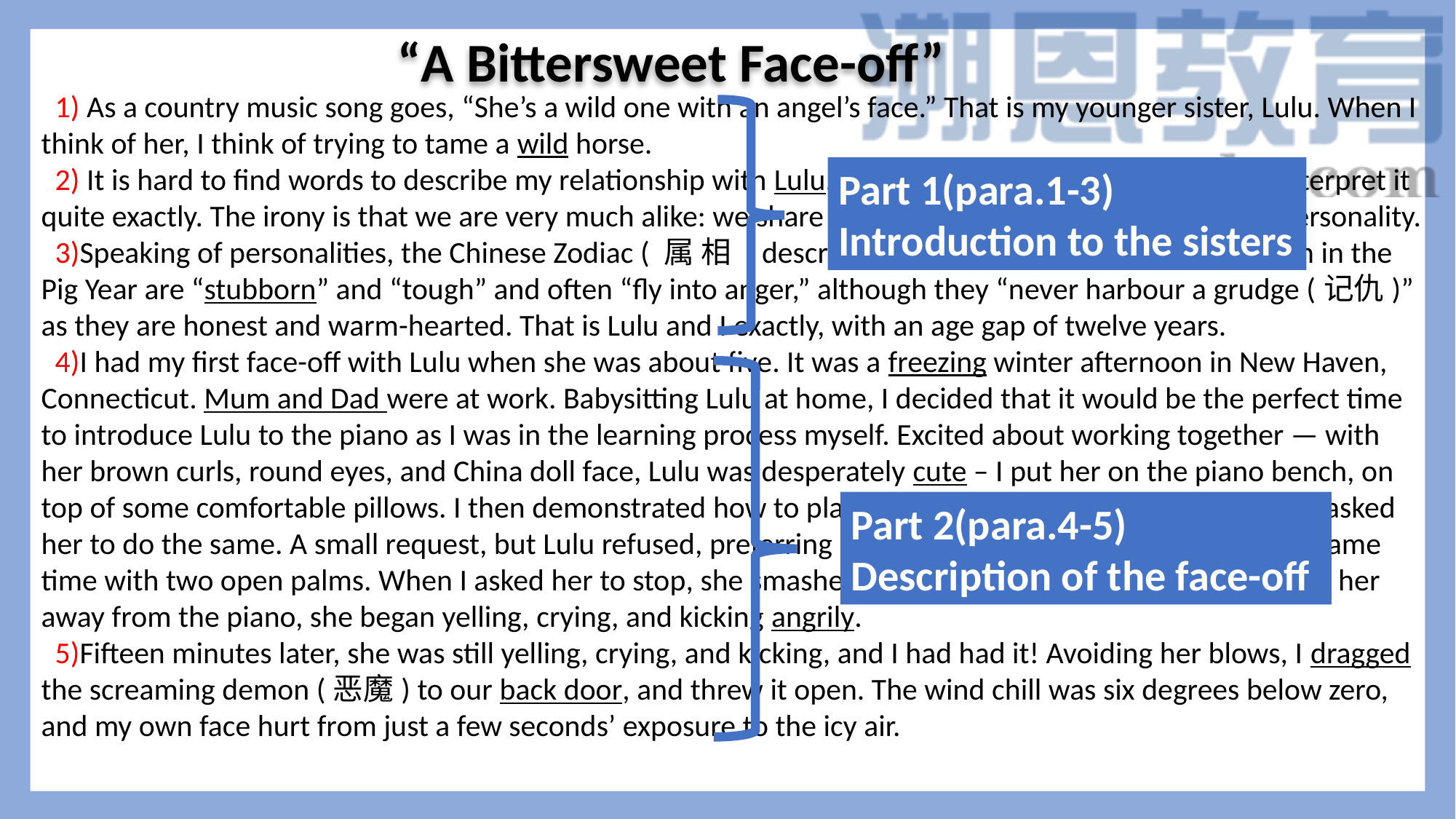

“A Bittersweet Face-off”
  1) As a country music song goes, “She’s a wild one with an angel’s face.” That is my younger sister, Lulu. When I think of her, I think of trying to tame a wild horse.
  2) It is hard to find words to describe my relationship with Lulu. “All-out nuclear warfare” could not interpret it quite exactly. The irony is that we are very much alike: we share the hot-tempered and fast-forgiving personality.
  3)Speaking of personalities, the Chinese Zodiac ( 属 相 ) describes Lulu and me perfectly. People born in the Pig Year are “stubborn” and “tough” and often “fly into anger,” although they “never harbour a grudge (记仇)” as they are honest and warm-hearted. That is Lulu and I exactly, with an age gap of twelve years.
  4)I had my first face-off with Lulu when she was about five. It was a freezing winter afternoon in New Haven, Connecticut. Mum and Dad were at work. Babysitting Lulu at home, I decided that it would be the perfect time to introduce Lulu to the piano as I was in the learning process myself. Excited about working together — with her brown curls, round eyes, and China doll face, Lulu was desperately cute – I put her on the piano bench, on top of some comfortable pillows. I then demonstrated how to play a single note with a single finger, and asked her to do the same. A small request, but Lulu refused, preferring instead to smash at many notes at the same time with two open palms. When I asked her to stop, she smashed harder and faster. When I tried to pull her away from the piano, she began yelling, crying, and kicking angrily.
  5)Fifteen minutes later, she was still yelling, crying, and kicking, and I had had it! Avoiding her blows, I dragged the screaming demon (恶魔) to our back door, and threw it open. The wind chill was six degrees below zero, and my own face hurt from just a few seconds’ exposure to the icy air.

Part 1(para.1-3)
Introduction to the sisters

Part 2(para.4-5)
Description of the face-off